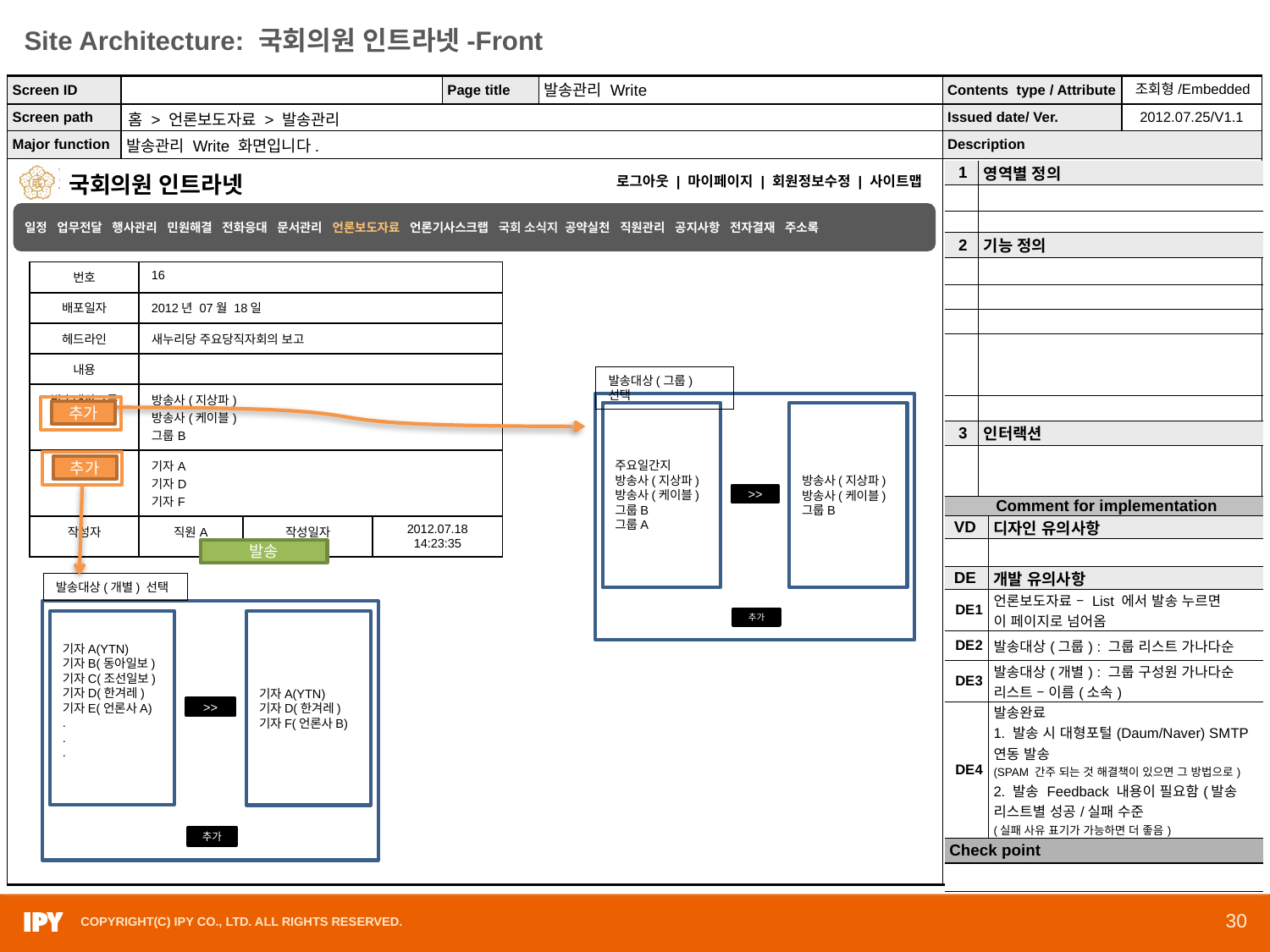

발송관리 Write
조회형/Embedded
홈 > 언론보도자료 > 발송관리
발송관리 Write 화면입니다.
| 1 | 영역별 정의 |  |
| --- | --- | --- |
|  |  |  |
|  |  |  |
| 2 | 기능 정의 |  |
|  |  |  |
|  |  |  |
|  |  |  |
|  |  |  |
|  |  |  |
| 3 | 인터랙션 |  |
|  |  |  |
| Comment for implementation |  |  |
| VD |  | 디자인 유의사항 |
|  |  |  |
| DE |  | 개발 유의사항 |
| DE1 |  | 언론보도자료 – List 에서 발송 누르면 이 페이지로 넘어옴 |
| DE2 |  | 발송대상(그룹) : 그룹 리스트 가나다순 |
| DE3 |  | 발송대상(개별) : 그룹 구성원 가나다순 리스트 – 이름(소속) |
| DE4 |  | 발송완료 1. 발송 시 대형포털(Daum/Naver) SMTP 연동 발송 (SPAM 간주 되는 것 해결책이 있으면 그 방법으로) 2. 발송 Feedback 내용이 필요함(발송 리스트별 성공/실패 수준 (실패 사유 표기가 가능하면 더 좋음) |
| Check point |  |  |
|  |  |  |
일정   업무전달   행사관리   민원해결   전화응대   문서관리   언론보도자료   언론기사스크랩   국회 소식지  공약실천   직원관리   공지사항   전자결재   주소록
| 번호 | 16 |  |  |
| --- | --- | --- | --- |
| 배포일자 | 2012년 07월 18일 |  |  |
| 헤드라인 | 새누리당 주요당직자회의 보고 |  |  |
| 내용 |  |  |  |
| 발송대상그룹 | 방송사(지상파) 방송사(케이블) 그룹B |  |  |
| 발송대상개별 | 기자A 기자D 기자F |  |  |
| 작성자 | 직원A | 작성일자 | 2012.07.18 14:23:35 |
발송대상(그룹) 선택

주요일간지
방송사(지상파)
방송사(케이블)
그룹B
그룹A
방송사(지상파)
방송사(케이블)
그룹B
>>
추가

추가

추가
발송
발송대상(개별) 선택

기자A(YTN)
기자B(동아일보)
기자C(조선일보)
기자D(한겨레)
기자E(언론사A)
.
.
.

기자A(YTN)
기자D(한겨레)
기자F(언론사B)
>>
추가
30